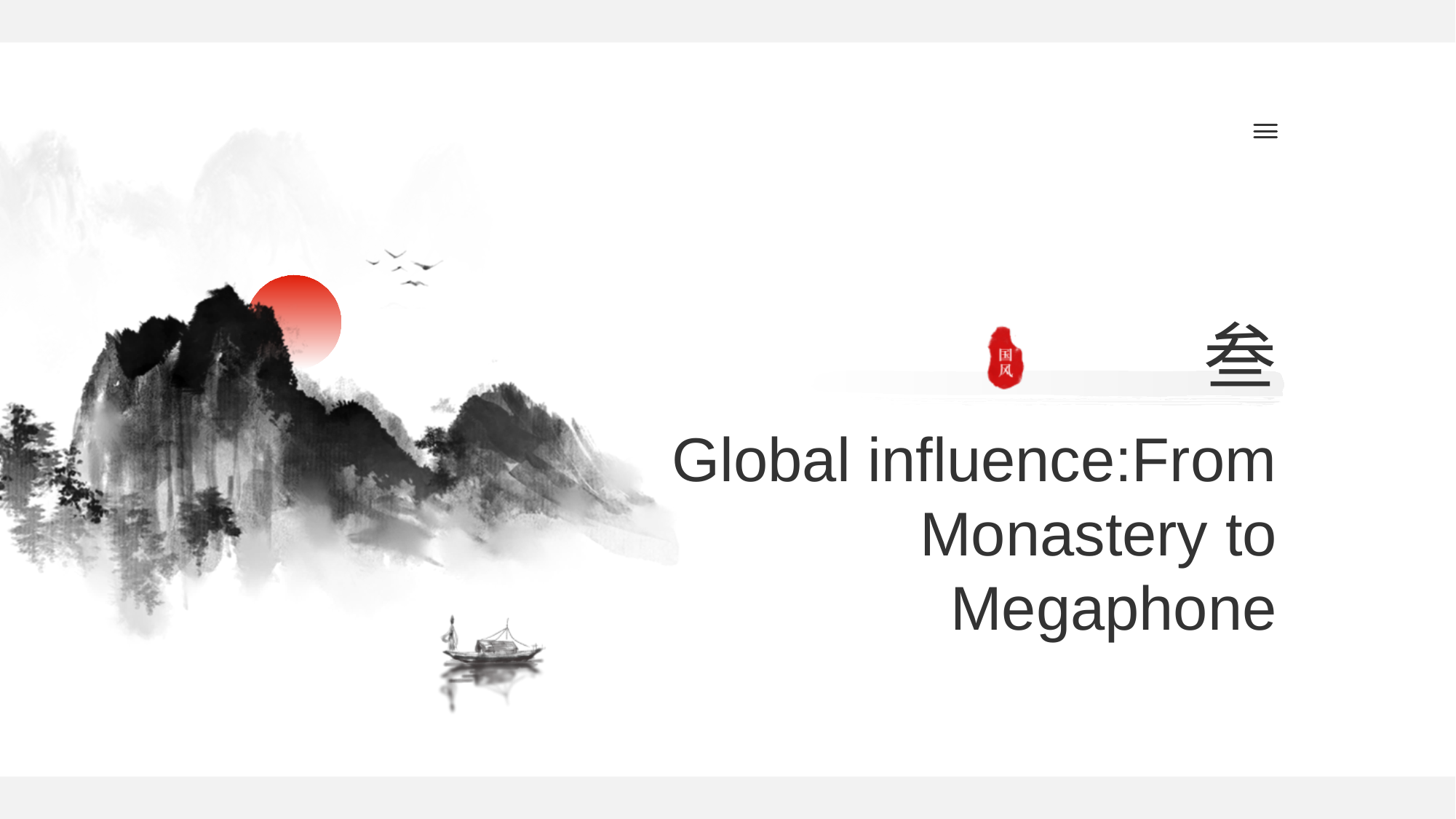

叁
# Global influence:From Monastery to Megaphone